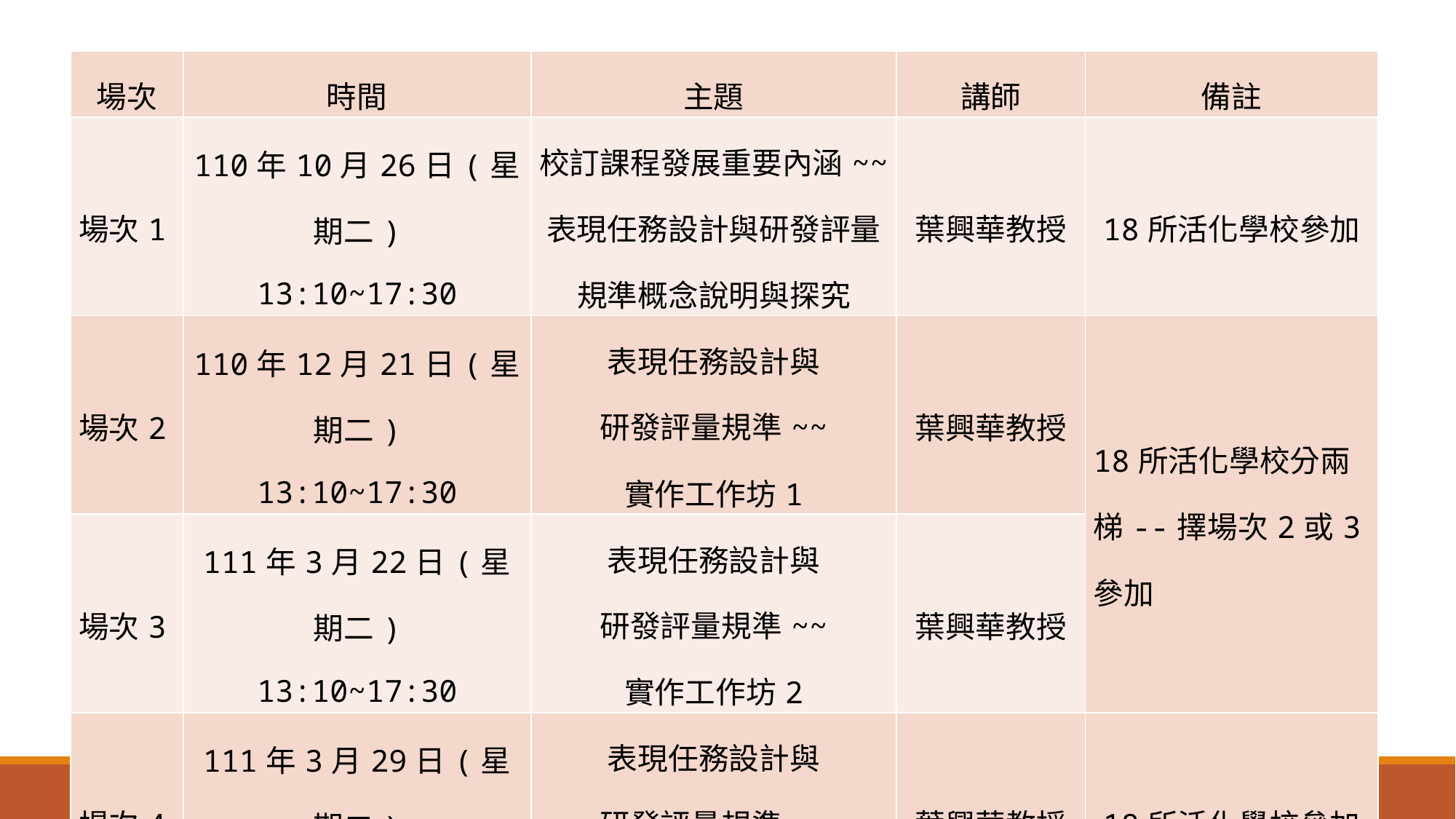

#
| 場次 | 時間 | 主題 | 講師 | 備註 |
| --- | --- | --- | --- | --- |
| 場次1 | 110年10月26日(星期二) 13:10~17:30 | 校訂課程發展重要內涵~~表現任務設計與研發評量規準概念說明與探究 | 葉興華教授 | 18所活化學校參加 |
| 場次2 | 110年12月21日(星期二) 13:10~17:30 | 表現任務設計與 研發評量規準~~ 實作工作坊1 | 葉興華教授 | 18所活化學校分兩梯--擇場次2或3參加 |
| 場次3 | 111年3月22日(星期二) 13:10~17:30 | 表現任務設計與 研發評量規準~~ 實作工作坊2 | 葉興華教授 |  |
| 場次4 | 111年3月29日(星期二) 13:10~17:30 | 表現任務設計與 研發評量規準~~ 歷程分享與反思 | 葉興華教授 | 18所活化學校參加 |